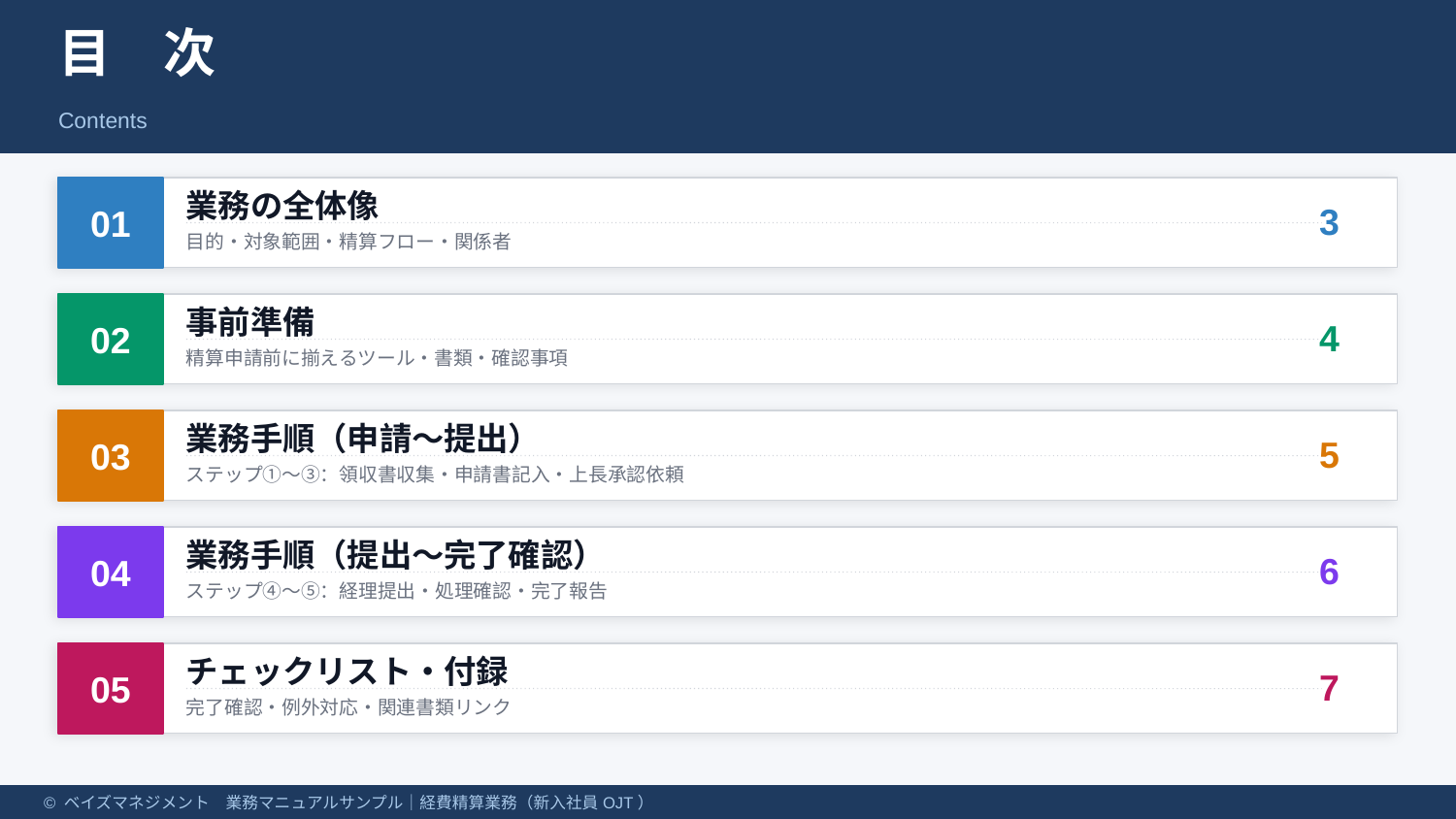

目　次
Contents

業務の全体像
01
3

目的・対象範囲・精算フロー・関係者

事前準備
02
4

精算申請前に揃えるツール・書類・確認事項

業務手順（申請〜提出）
03
5

ステップ①〜③：領収書収集・申請書記入・上長承認依頼

業務手順（提出〜完了確認）
04
6

ステップ④〜⑤：経理提出・処理確認・完了報告

チェックリスト・付録
05
7

完了確認・例外対応・関連書類リンク

© ベイズマネジメント　業務マニュアルサンプル｜経費精算業務（新入社員OJT）